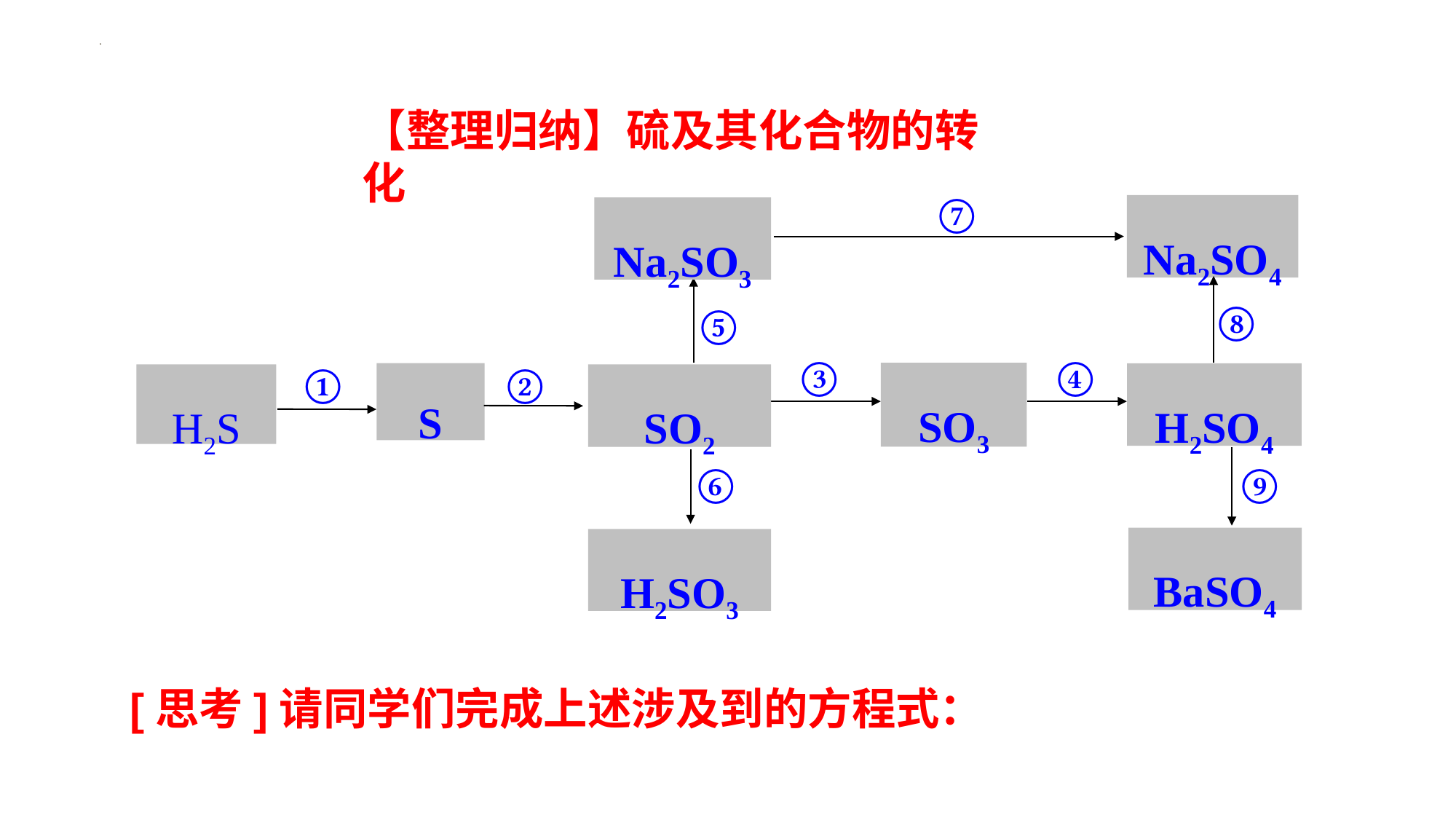

【整理归纳】硫及其化合物的转化
⑦
Na2SO4
Na2SO3
SO3
S
H2SO4
H2S
SO2
BaSO4
H2SO3
⑧
⑤
③
④
①
②
⑥
⑨
[思考]请同学们完成上述涉及到的方程式：